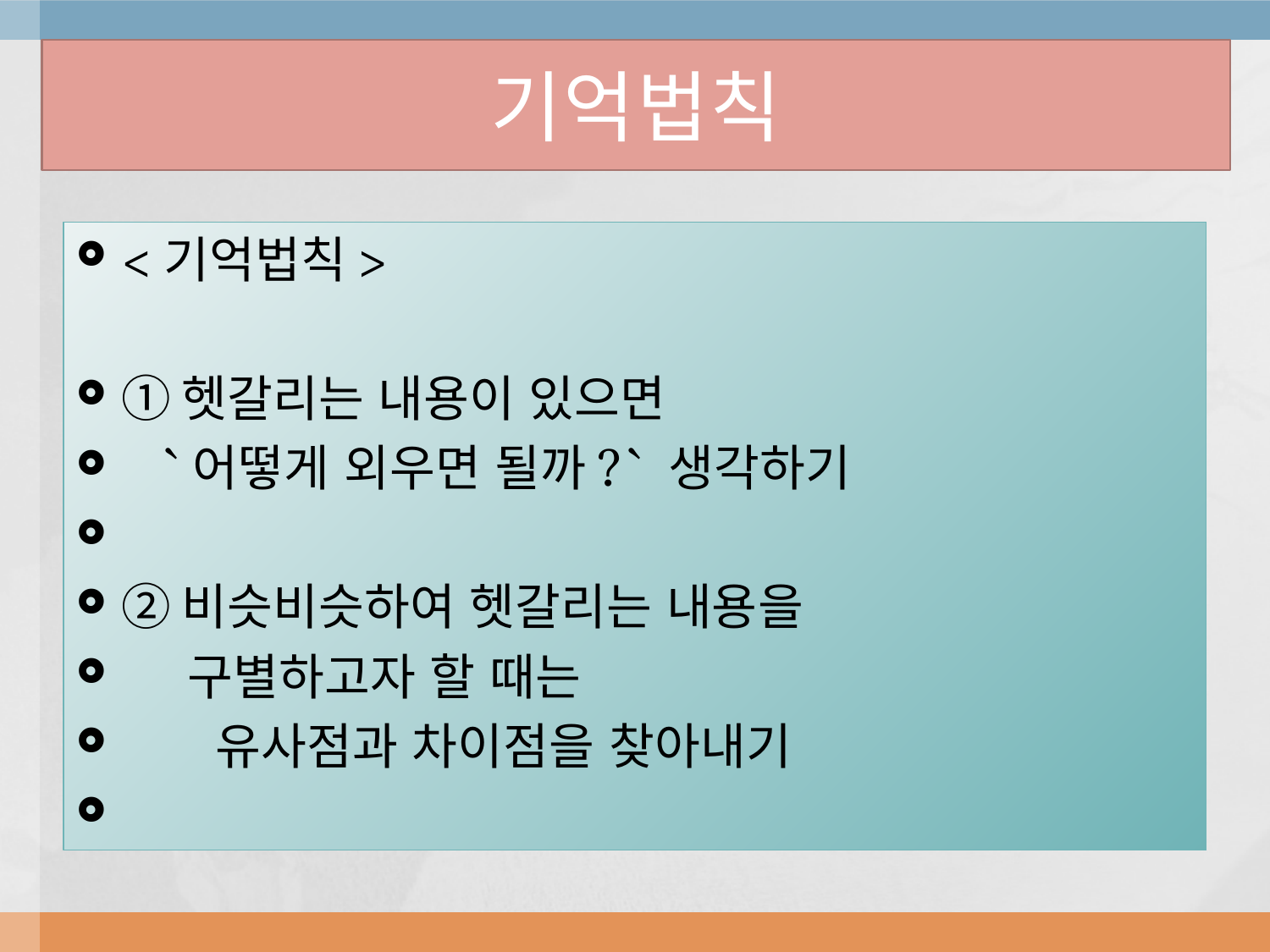

# 기억법칙
<기억법칙>

①헷갈리는 내용이 있으면
   `어떻게 외우면 될까?` 생각하기

②비슷비슷하여 헷갈리는 내용을
    구별하고자 할 때는
      유사점과 차이점을 찾아내기